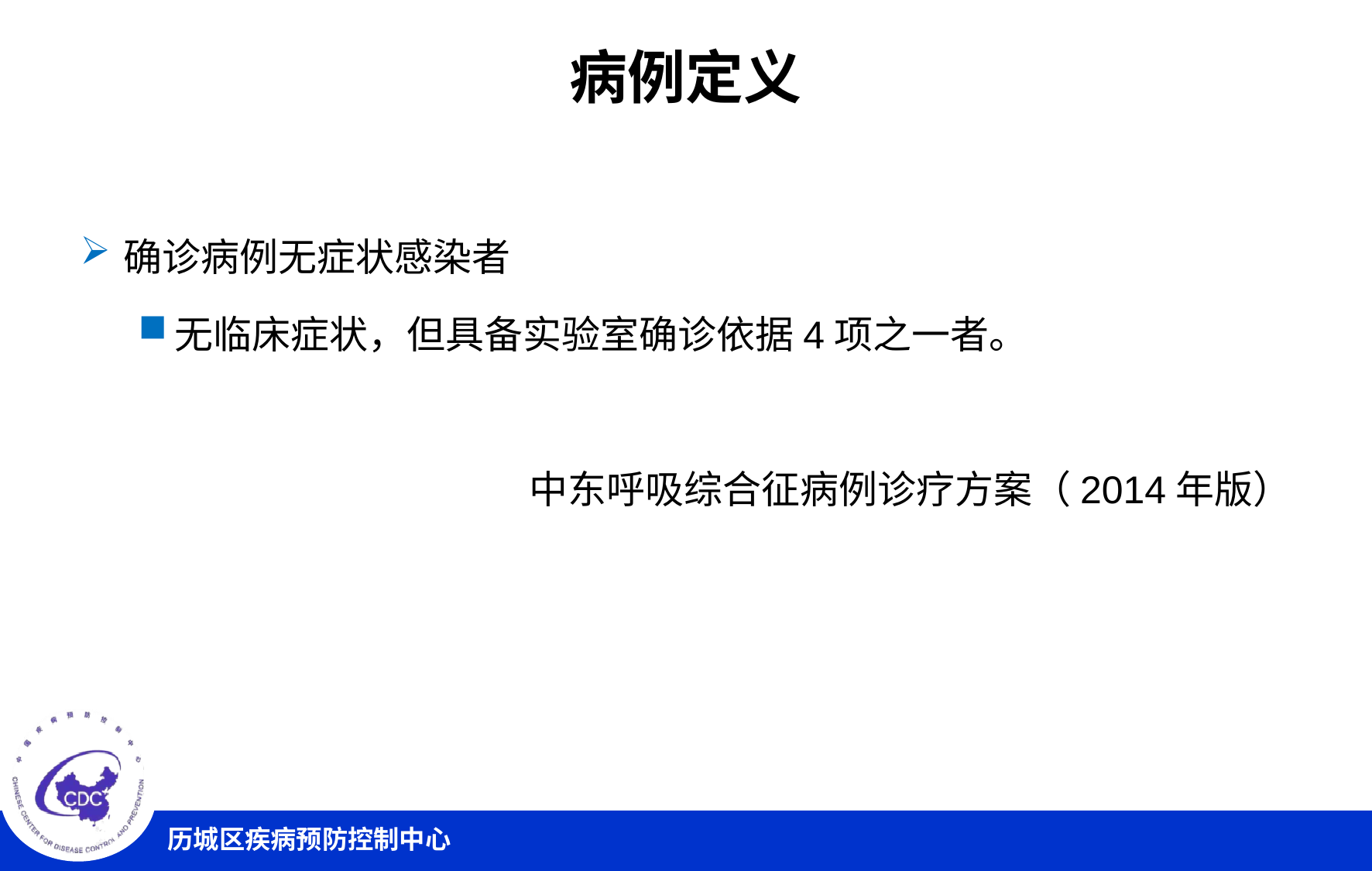

# 病例定义
确诊病例无症状感染者
无临床症状，但具备实验室确诊依据4项之一者。

中东呼吸综合征病例诊疗方案（2014年版）